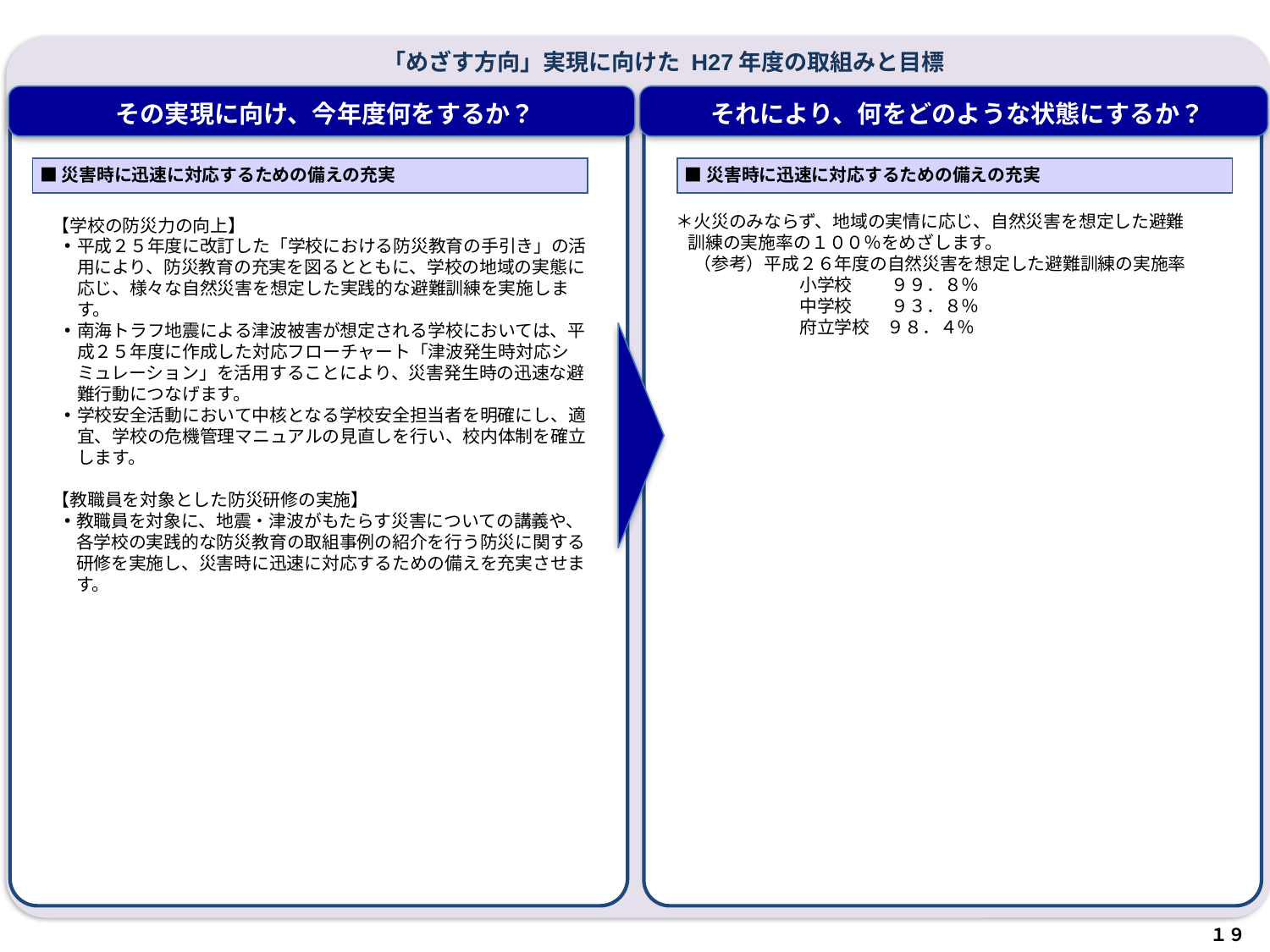

「めざす方向」実現に向けた H27年度の取組みと目標
それにより、何をどのような状態にするか？
その実現に向け、今年度何をするか？

■災害時に迅速に対応するための備えの充実
■災害時に迅速に対応するための備えの充実

＊火災のみならず、地域の実情に応じ、自然災害を想定した避難訓練の実施率の１００％をめざします。
　（参考）平成２６年度の自然災害を想定した避難訓練の実施率
　　　　　　　小学校　　 ９９．８％
　　　　　　　中学校　　 ９３．８％
　　　　　　　府立学校　９８．４％

【学校の防災力の向上】
平成２５年度に改訂した「学校における防災教育の手引き」の活用により、防災教育の充実を図るとともに、学校の地域の実態に応じ、様々な自然災害を想定した実践的な避難訓練を実施します。
南海トラフ地震による津波被害が想定される学校においては、平成２５年度に作成した対応フローチャート「津波発生時対応シミュレーション」を活用することにより、災害発生時の迅速な避難行動につなげます。
学校安全活動において中核となる学校安全担当者を明確にし、適宜、学校の危機管理マニュアルの見直しを行い、校内体制を確立します。

【教職員を対象とした防災研修の実施】
教職員を対象に、地震・津波がもたらす災害についての講義や、各学校の実践的な防災教育の取組事例の紹介を行う防災に関する研修を実施し、災害時に迅速に対応するための備えを充実させます。

１９